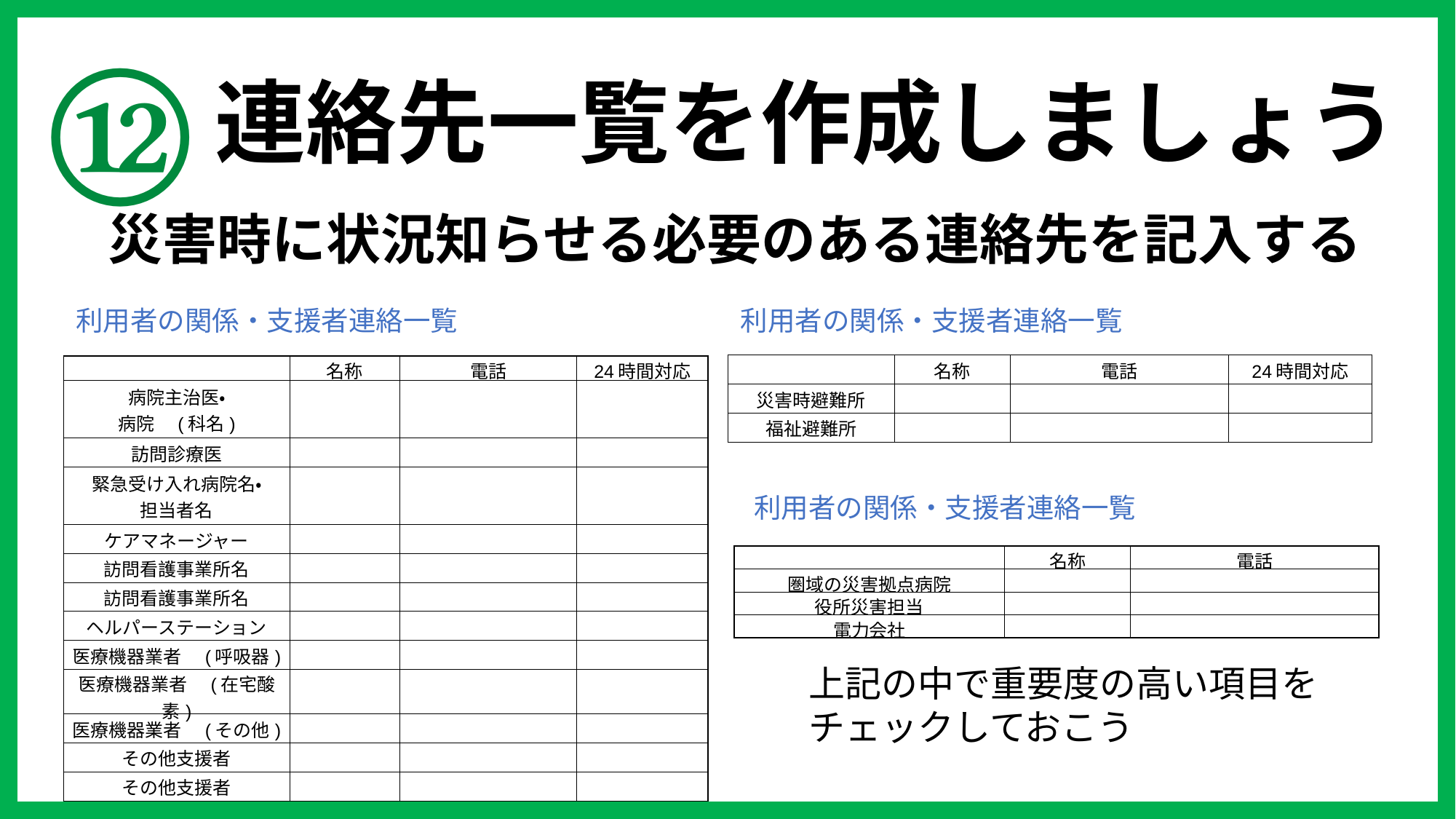

⑫
連絡先一覧を作成しましょう
災害時に状況知らせる必要のある連絡先を記入する
利用者の関係・支援者連絡一覧
利用者の関係・支援者連絡一覧
|  | 名称 | 電話 | 24時間対応 |
| --- | --- | --- | --- |
| 災害時避難所 |  |  |  |
| 福祉避難所 |  |  |  |
|  | 名称 | 電話 | 24時間対応 |
| --- | --- | --- | --- |
| 病院主治医・ 病院　(科名) |  |  |  |
| 訪問診療医 |  |  |  |
| 緊急受け入れ病院名・ 担当者名 |  |  |  |
| ケアマネージャー |  |  |  |
| 訪問看護事業所名 |  |  |  |
| 訪問看護事業所名 |  |  |  |
| ヘルパーステーション |  |  |  |
| 医療機器業者　(呼吸器) |  |  |  |
| 医療機器業者　(在宅酸素) |  |  |  |
| 医療機器業者　(その他) |  |  |  |
| その他支援者 |  |  |  |
| その他支援者 |  |  |  |
利用者の関係・支援者連絡一覧
|  | 名称 | 電話 |
| --- | --- | --- |
| 圏域の災害拠点病院 |  |  |
| 役所災害担当 |  |  |
| 電力会社 |  |  |
上記の中で重要度の高い項目をチェックしておこう